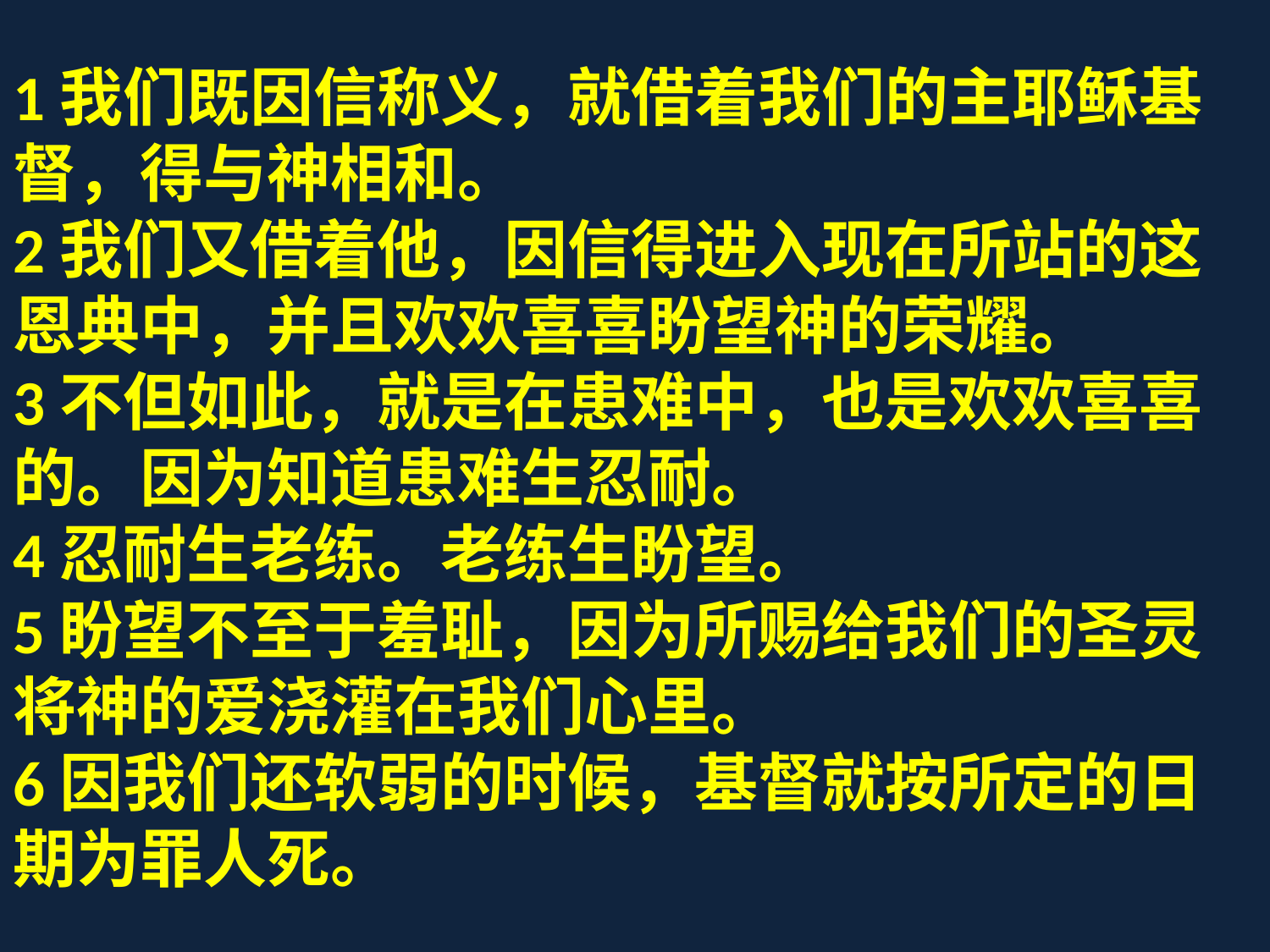

1我们既因信称义，就借着我们的主耶稣基督，得与神相和。
2我们又借着他，因信得进入现在所站的这恩典中，并且欢欢喜喜盼望神的荣耀。
3不但如此，就是在患难中，也是欢欢喜喜的。因为知道患难生忍耐。
4忍耐生老练。老练生盼望。
5盼望不至于羞耻，因为所赐给我们的圣灵将神的爱浇灌在我们心里。
6因我们还软弱的时候，基督就按所定的日期为罪人死。